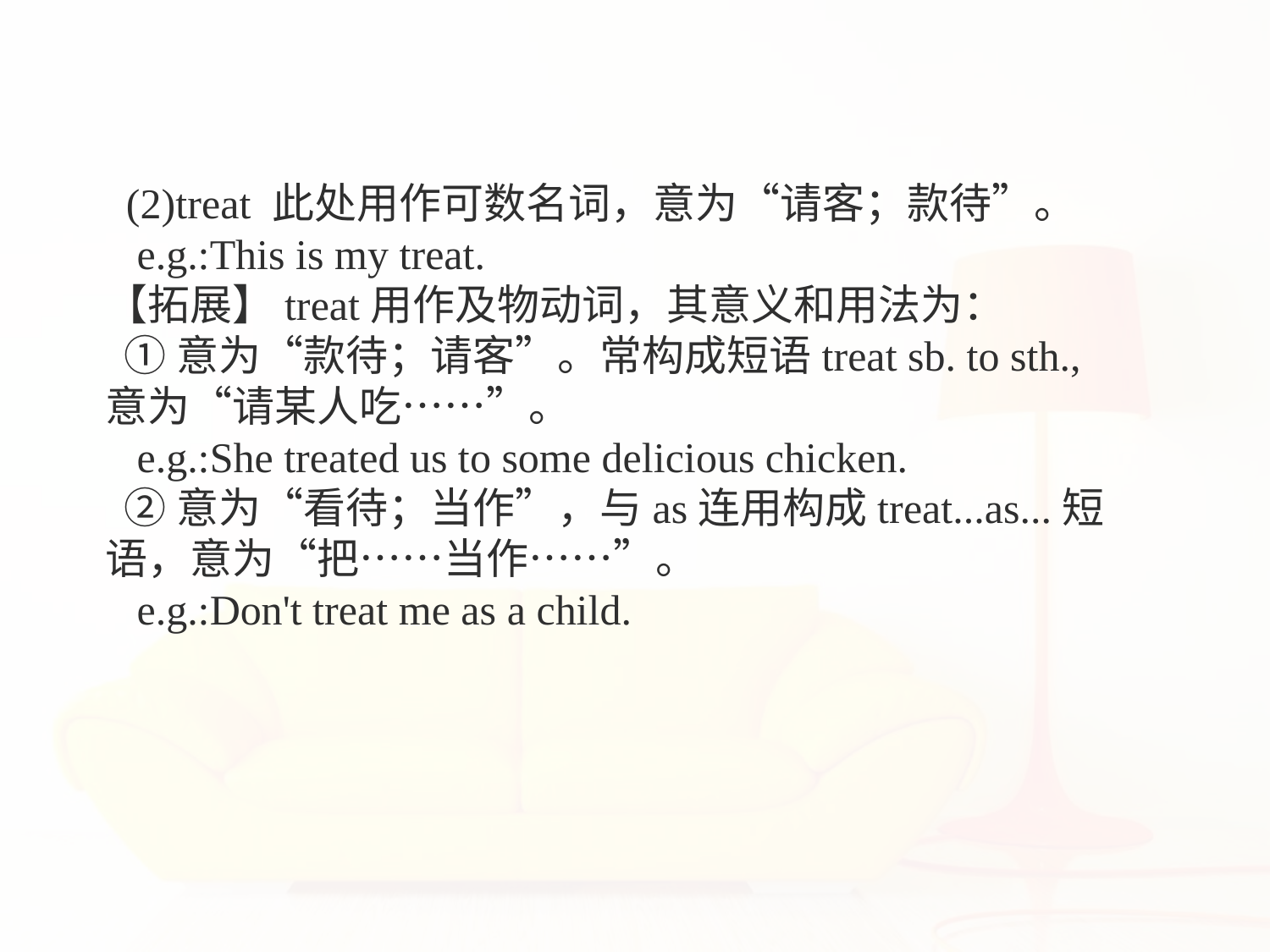

(2)treat 此处用作可数名词，意为“请客；款待”。
   e.g.:This is my treat.
【拓展】treat用作及物动词，其意义和用法为：
  ①意为“款待；请客”。常构成短语treat sb. to sth.,意为“请某人吃……”。
   e.g.:She treated us to some delicious chicken.
  ②意为“看待；当作”，与as连用构成treat...as...短语，意为“把……当作……”。
   e.g.:Don't treat me as a child.